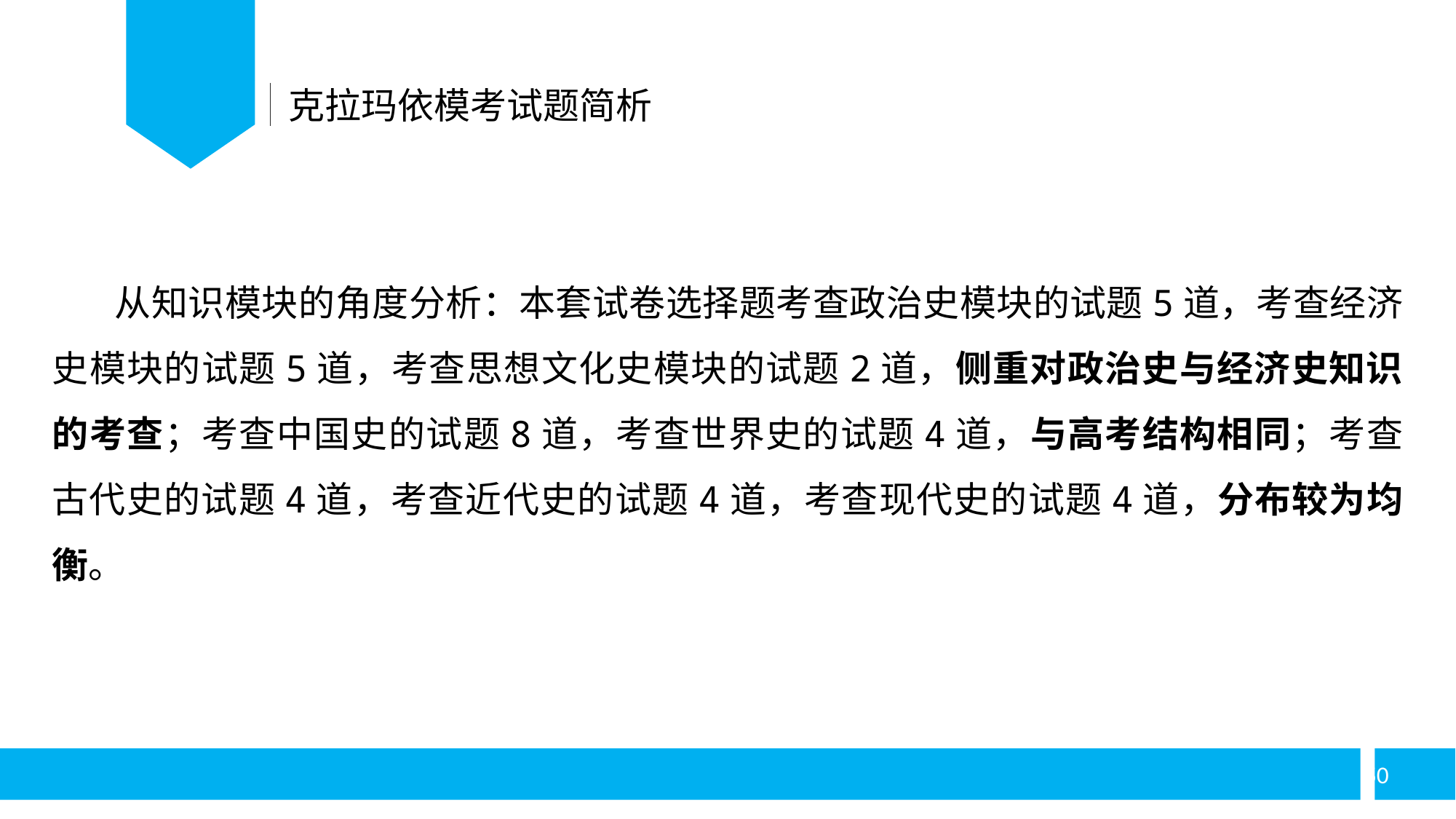

克拉玛依模考试题简析
  从知识模块的角度分析：本套试卷选择题考查政治史模块的试题5道，考查经济史模块的试题5道，考查思想文化史模块的试题2道，侧重对政治史与经济史知识的考查；考查中国史的试题8道，考查世界史的试题4道，与高考结构相同；考查古代史的试题4道，考查近代史的试题4道，考查现代史的试题4道，分布较为均衡。